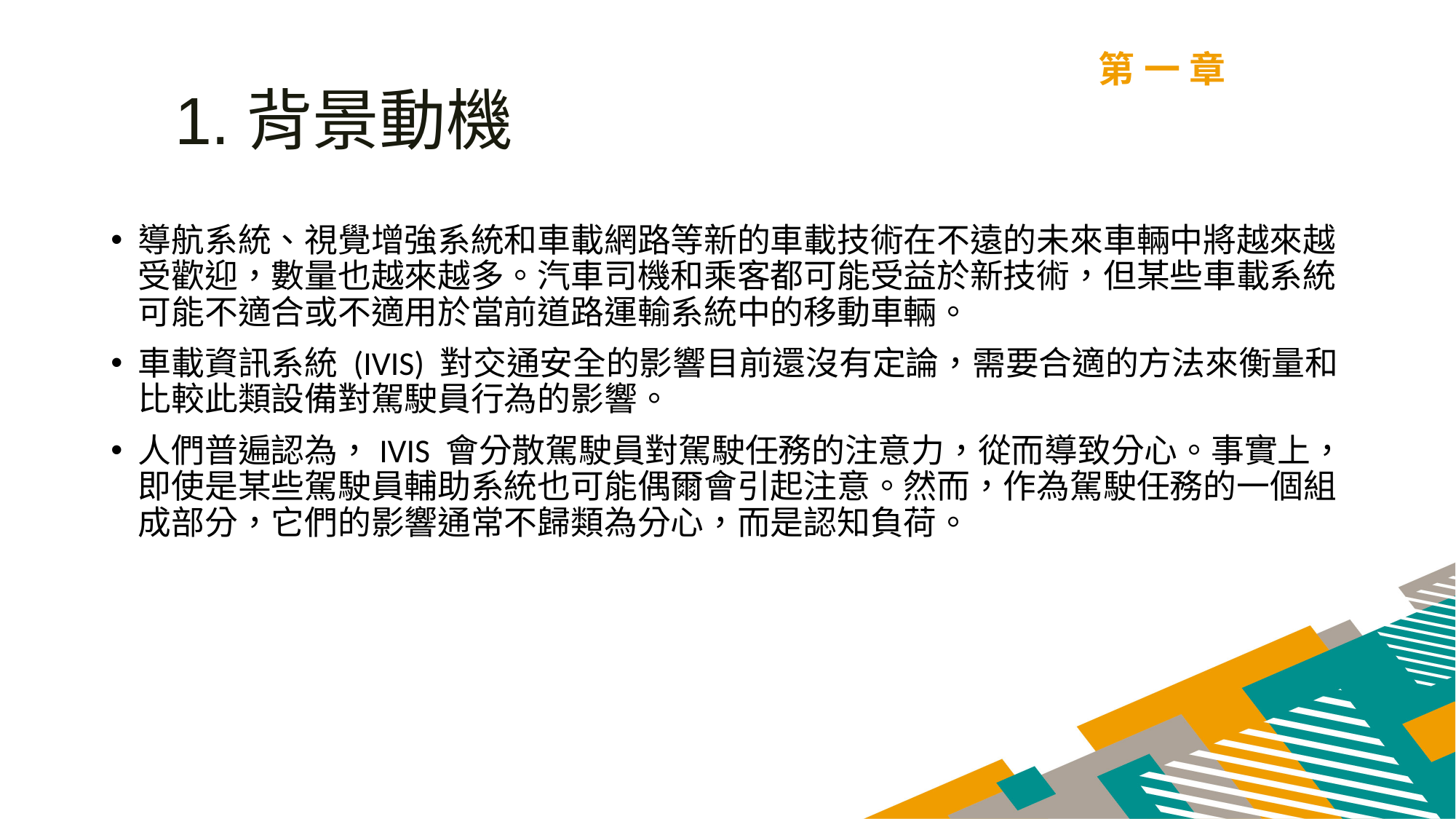

第一章
1.背景動機
導航系統、視覺增強系統和車載網路等新的車載技術在不遠的未來車輛中將越來越受歡迎，數量也越來越多。汽車司機和乘客都可能受益於新技術，但某些車載系統可能不適合或不適用於當前道路運輸系統中的移動車輛。
車載資訊系統 (IVIS) 對交通安全的影響目前還沒有定論，需要合適的方法來衡量和比較此類設備對駕駛員行為的影響。
人們普遍認為，IVIS 會分散駕駛員對駕駛任務的注意力，從而導致分心。事實上，即使是某些駕駛員輔助系統也可能偶爾會引起注意。然而，作為駕駛任務的一​​個組成部分，它們的影響通常不歸類為分心，而是認知負荷。